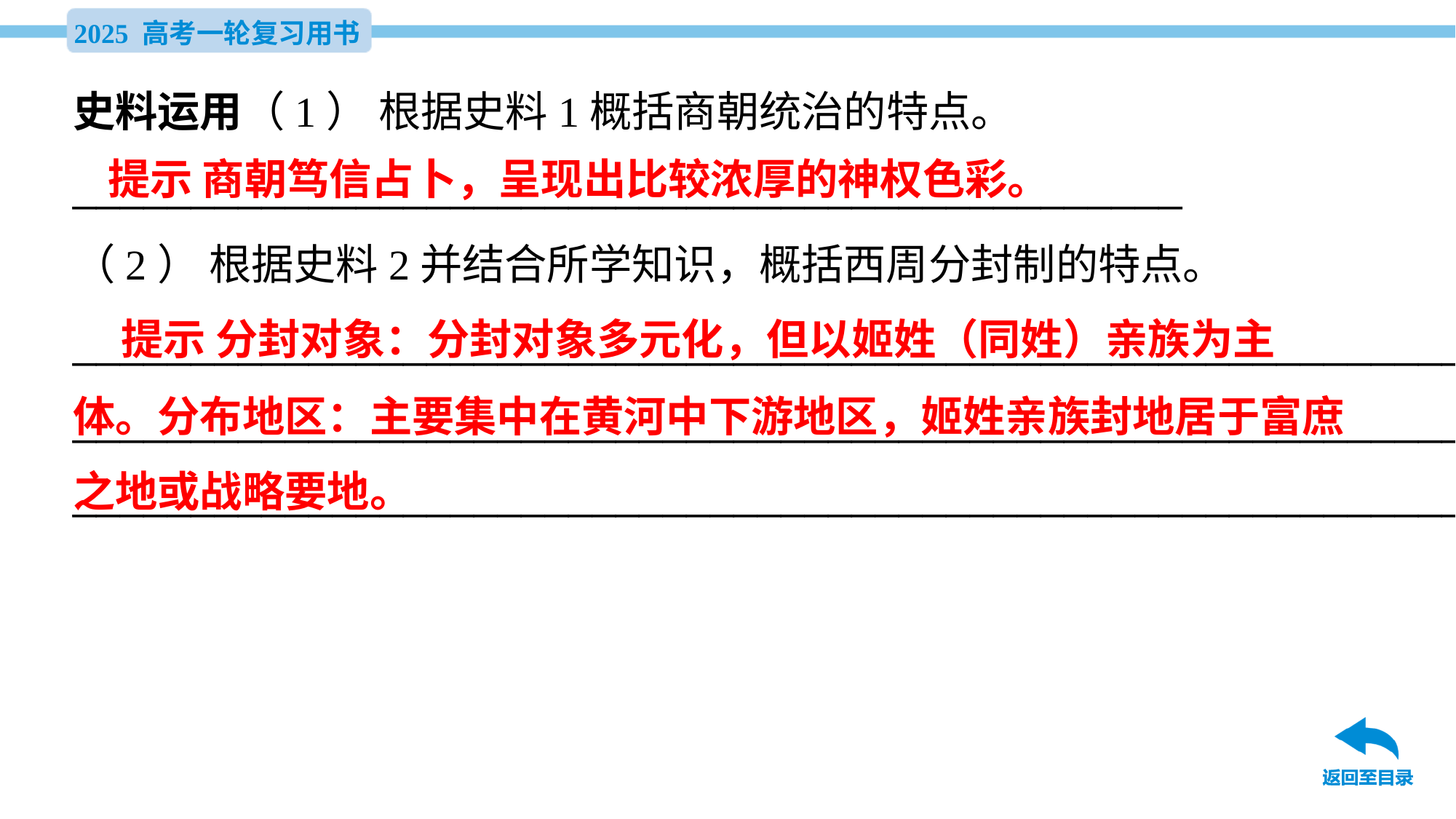

史料运用（1） 根据史料1概括商朝统治的特点。
_______________________________________________
提示 商朝笃信占卜，呈现出比较浓厚的神权色彩。
（2） 根据史料2并结合所学知识，概括西周分封制的特点。
_____________________________________________________________
_____________________________________________________________
_____________________________________________________________
    提示 分封对象：分封对象多元化，但以姬姓（同姓）亲族为主
体。分布地区：主要集中在黄河中下游地区，姬姓亲族封地居于富庶
之地或战略要地。